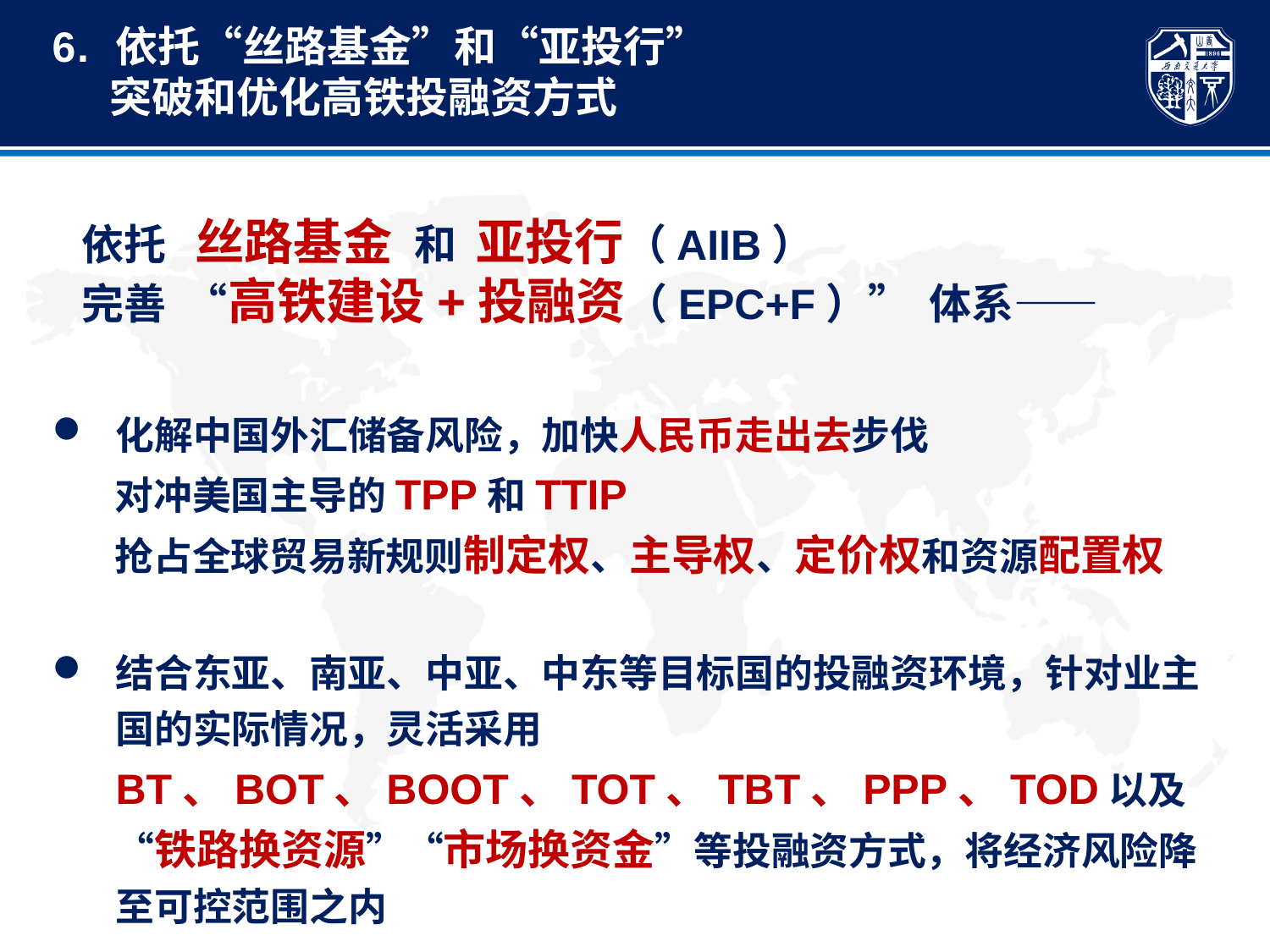

依托“丝路基金”和“亚投行”
     突破和优化高铁投融资方式
依托   丝路基金  和  亚投行（AIIB）
完善  “高铁建设+投融资（EPC+F）”  体系——
化解中国外汇储备风险，加快人民币走出去步伐
      对冲美国主导的TPP和TTIP
      抢占全球贸易新规则制定权、主导权、定价权和资源配置权

结合东亚、南亚、中亚、中东等目标国的投融资环境，针对业主国的实际情况，灵活采用BT、BOT、BOOT、TOT、TBT、PPP、TOD以及“铁路换资源”“市场换资金”等投融资方式，将经济风险降至可控范围之内